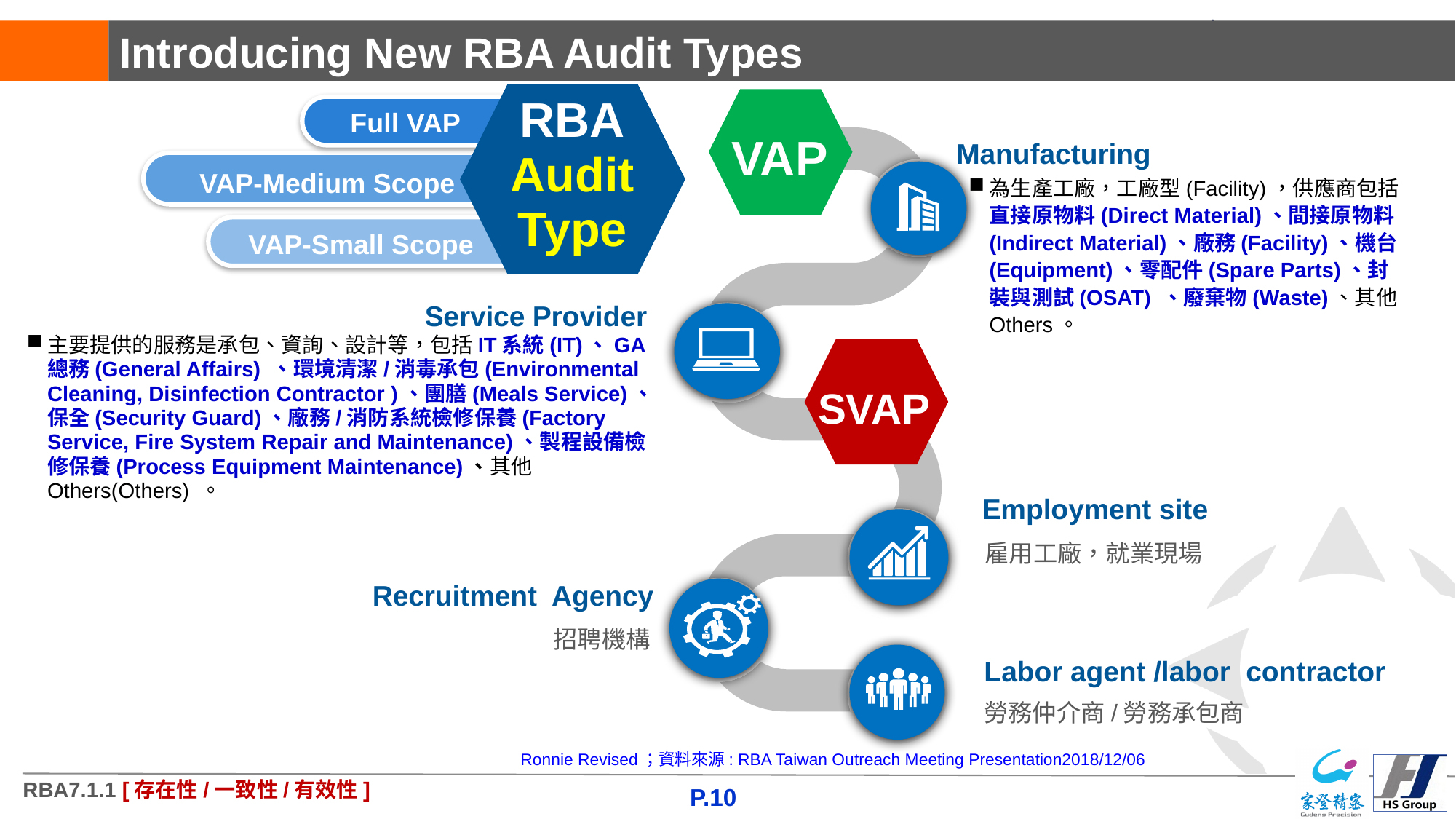

# Introducing New RBA Audit Types

RBA
Audit
Type

VAP

Full VAP

Manufacturing

VAP-Medium Scope
為生產工廠，工廠型(Facility)，供應商包括直接原物料(Direct Material)、間接原物料(Indirect Material)、廠務(Facility)、機台(Equipment)、零配件(Spare Parts)、封裝與測試(OSAT) 、廢棄物(Waste)、其他 Others。

VAP-Small Scope
Service Provider

主要提供的服務是承包、資詢、設計等，包括IT系統(IT)、GA總務(General Affairs) 、環境清潔/消毒承包(Environmental Cleaning, Disinfection Contractor )、團膳(Meals Service)、保全(Security Guard)、廠務/消防系統檢修保養(Factory Service, Fire System Repair and Maintenance)、製程設備檢修保養(Process Equipment Maintenance)、其他 Others(Others) 。

SVAP
Employment site

雇用工廠，就業現場
Recruitment  Agency

招聘機構

Labor agent /labor  contractor
勞務仲介商/勞務承包商
Ronnie Revised；資料來源: RBA Taiwan Outreach Meeting Presentation2018/12/06